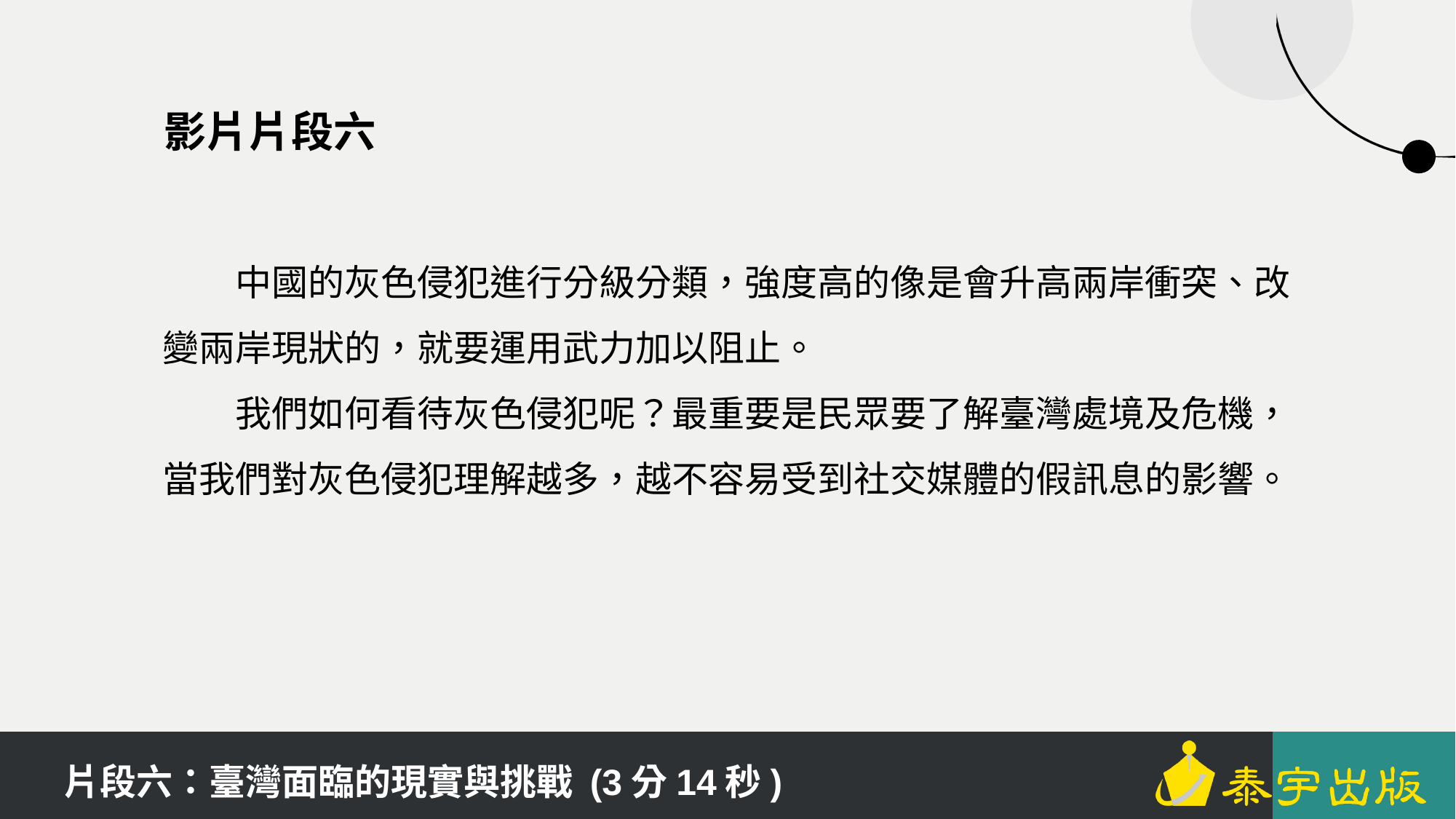

影片片段六
　　中國的灰色侵犯進行分級分類，強度高的像是會升高兩岸衝突、改變兩岸現狀的，就要運用武力加以阻止。
　　我們如何看待灰色侵犯呢？最重要是民眾要了解臺灣處境及危機，當我們對灰色侵犯理解越多，越不容易受到社交媒體的假訊息的影響。
片段六：臺灣面臨的現實與挑戰 (3分14秒)